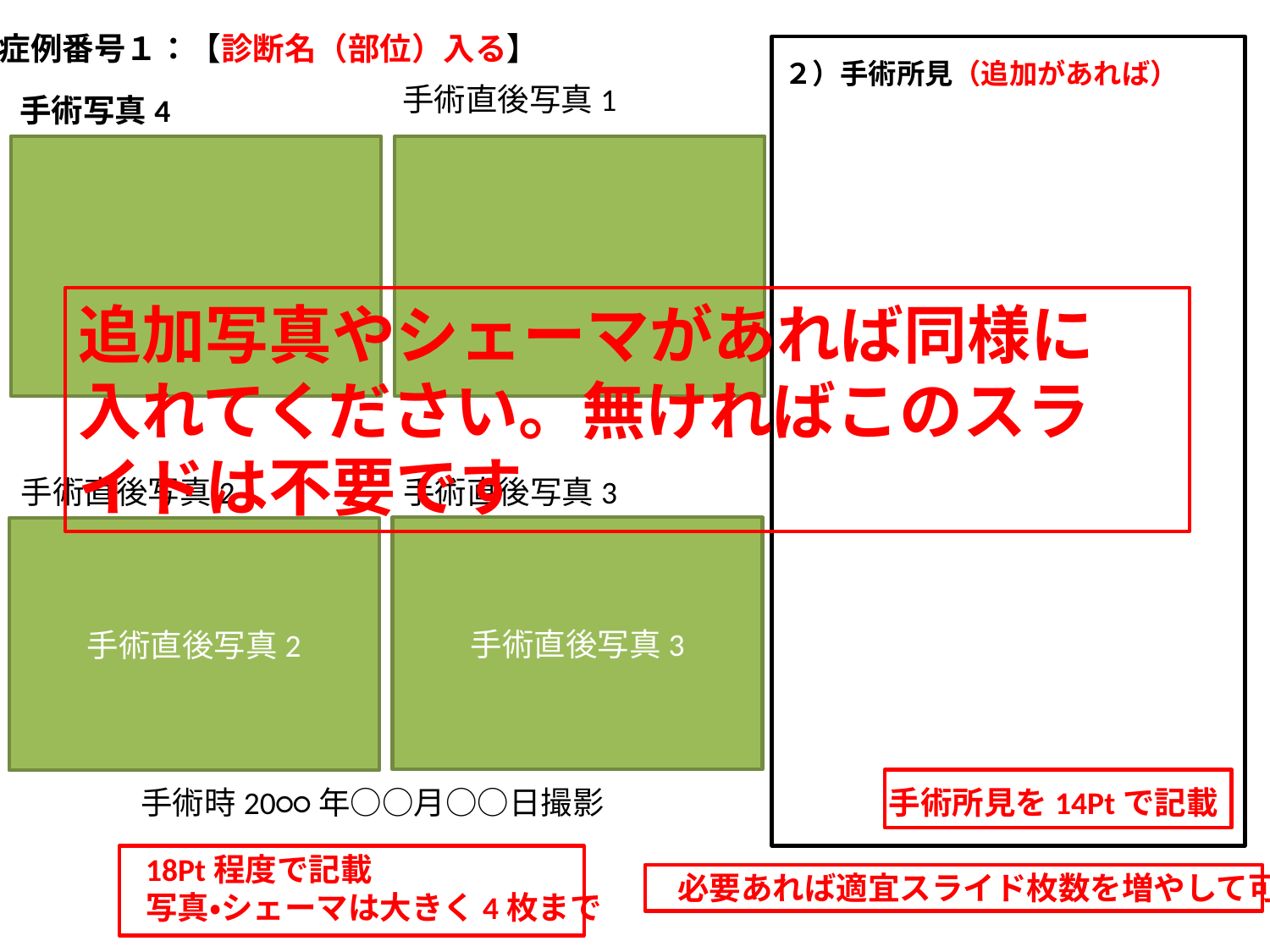

症例番号１：【診断名（部位）入る】

２）手術所見（追加があれば）
手術直後写真1
手術写真4

追加写真やシェーマがあれば同様に入れてください。無ければこのスライドは不要です
手術直後写真2
手術直後写真3
手術直後写真3
手術直後写真2

手術時20○○年○○月○○日撮影
手術所見を14Ptで記載
18Pt程度で記載
写真・シェーマは大きく4枚まで

必要あれば適宜スライド枚数を増やして可